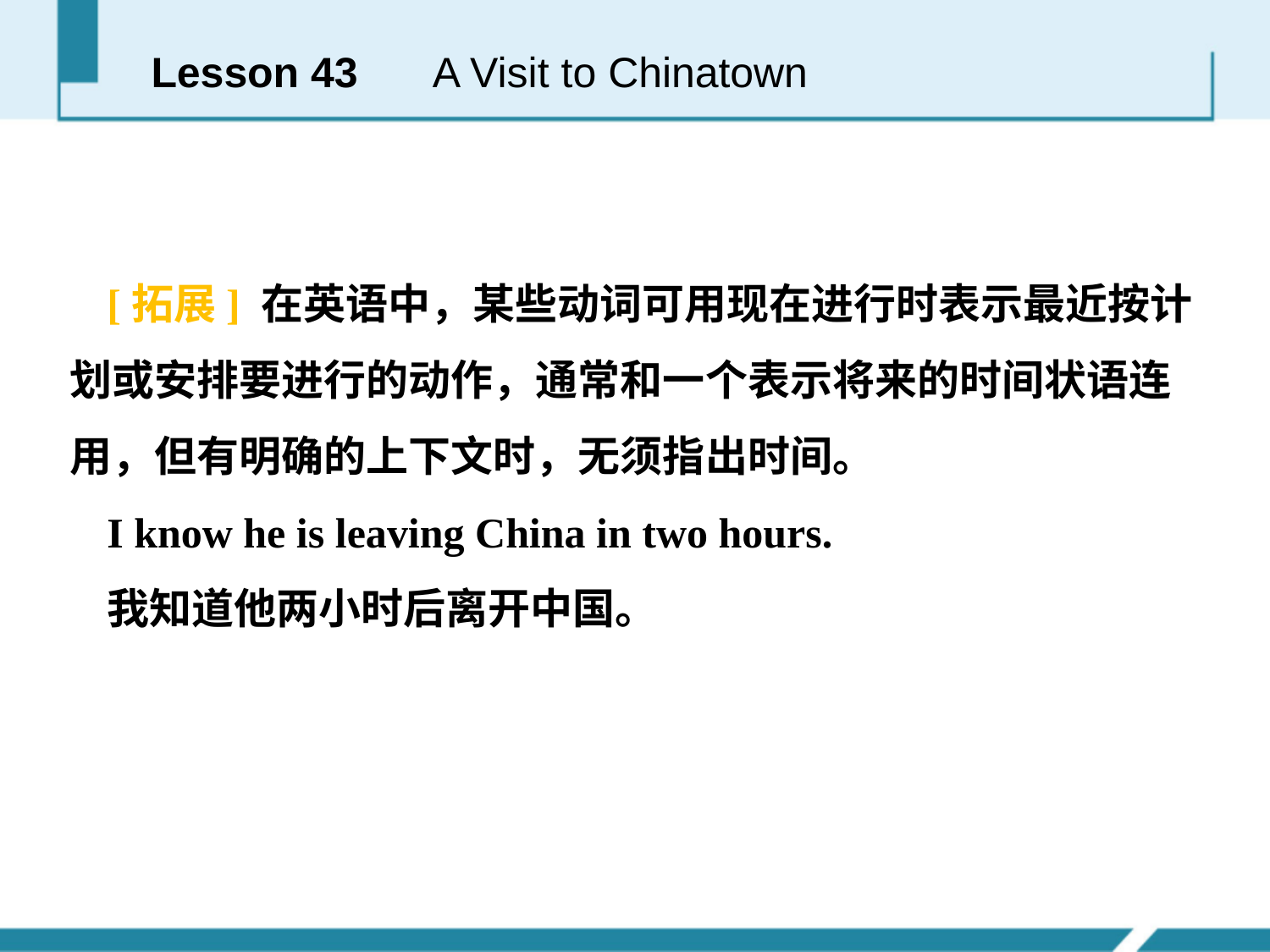

Lesson 43 　A Visit to Chinatown
[拓展] 在英语中，某些动词可用现在进行时表示最近按计划或安排要进行的动作，通常和一个表示将来的时间状语连用，但有明确的上下文时，无须指出时间。
I know he is leaving China in two hours.
我知道他两小时后离开中国。